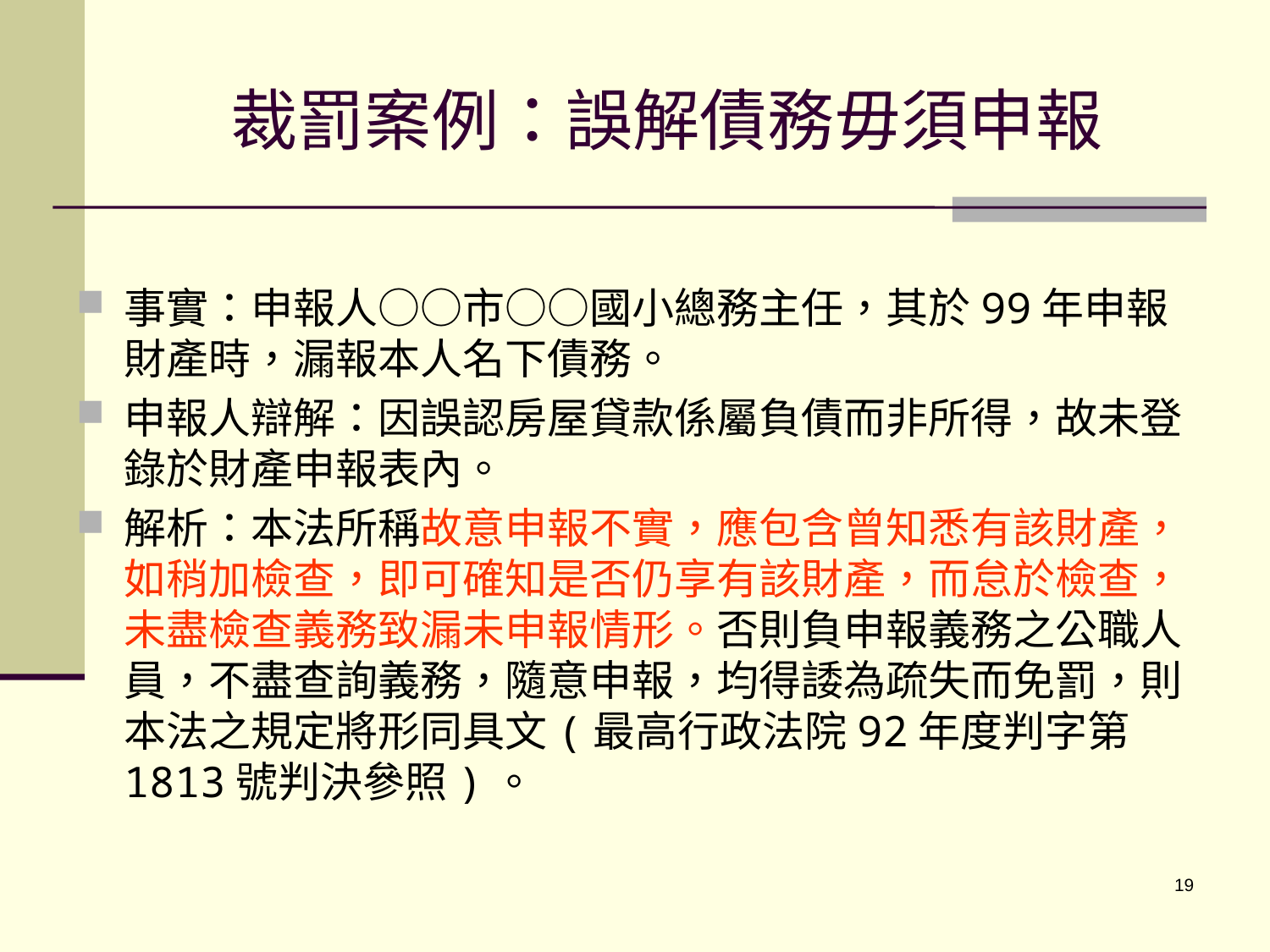

# 裁罰案例：誤解債務毋須申報
事實：申報人○○市○○國小總務主任，其於99年申報財產時，漏報本人名下債務。
申報人辯解：因誤認房屋貸款係屬負債而非所得，故未登錄於財產申報表內。
解析：本法所稱故意申報不實，應包含曾知悉有該財產，如稍加檢查，即可確知是否仍享有該財產，而怠於檢查，未盡檢查義務致漏未申報情形。否則負申報義務之公職人員，不盡查詢義務，隨意申報，均得諉為疏失而免罰，則本法之規定將形同具文(最高行政法院92年度判字第1813號判決參照)。
19